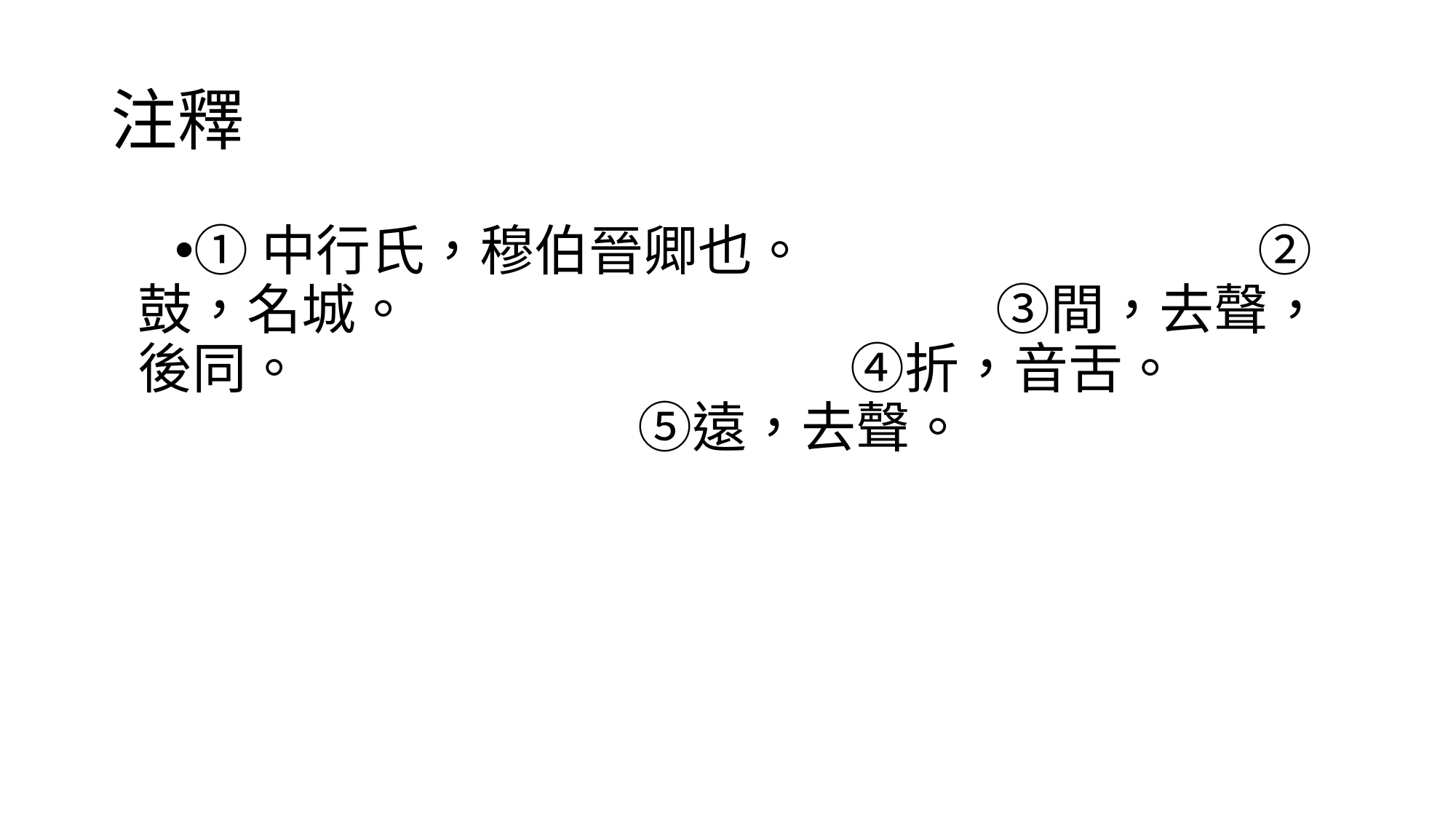

# 注釋
①中行氏，穆伯晉卿也。                                     ②鼓，名城。                                                ③間，去聲，後同。                                             ④折，音舌。                                                       ⑤遠，去聲。